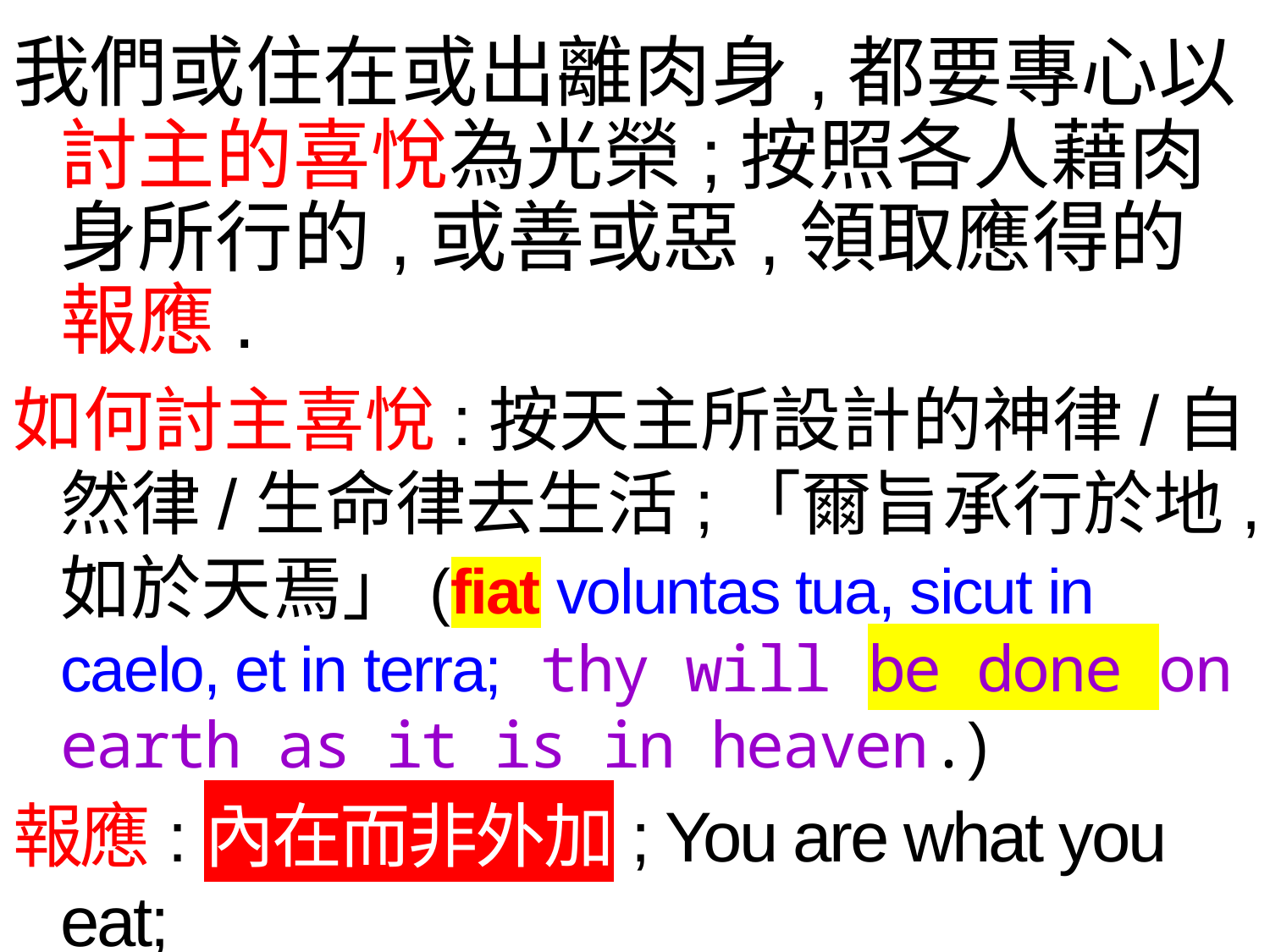

我們或住在或出離肉身,都要專心以討主的喜悅為光榮;按照各人藉肉身所行的,或善或惡,領取應得的報應.
如何討主喜悅:按天主所設計的神律/自然律/生命律去生活;「爾旨承行於地,如於天焉」(fiat voluntas tua, sicut in caelo, et in terra; thy will be done on earth as it is in heaven.)
報應:內在而非外加; You are what you eat;
   愛人者人恆愛之/愛人不親反其仁;盡人聽天
   孔子:所求乎子,以事父,未能也;(朋友,先施之)